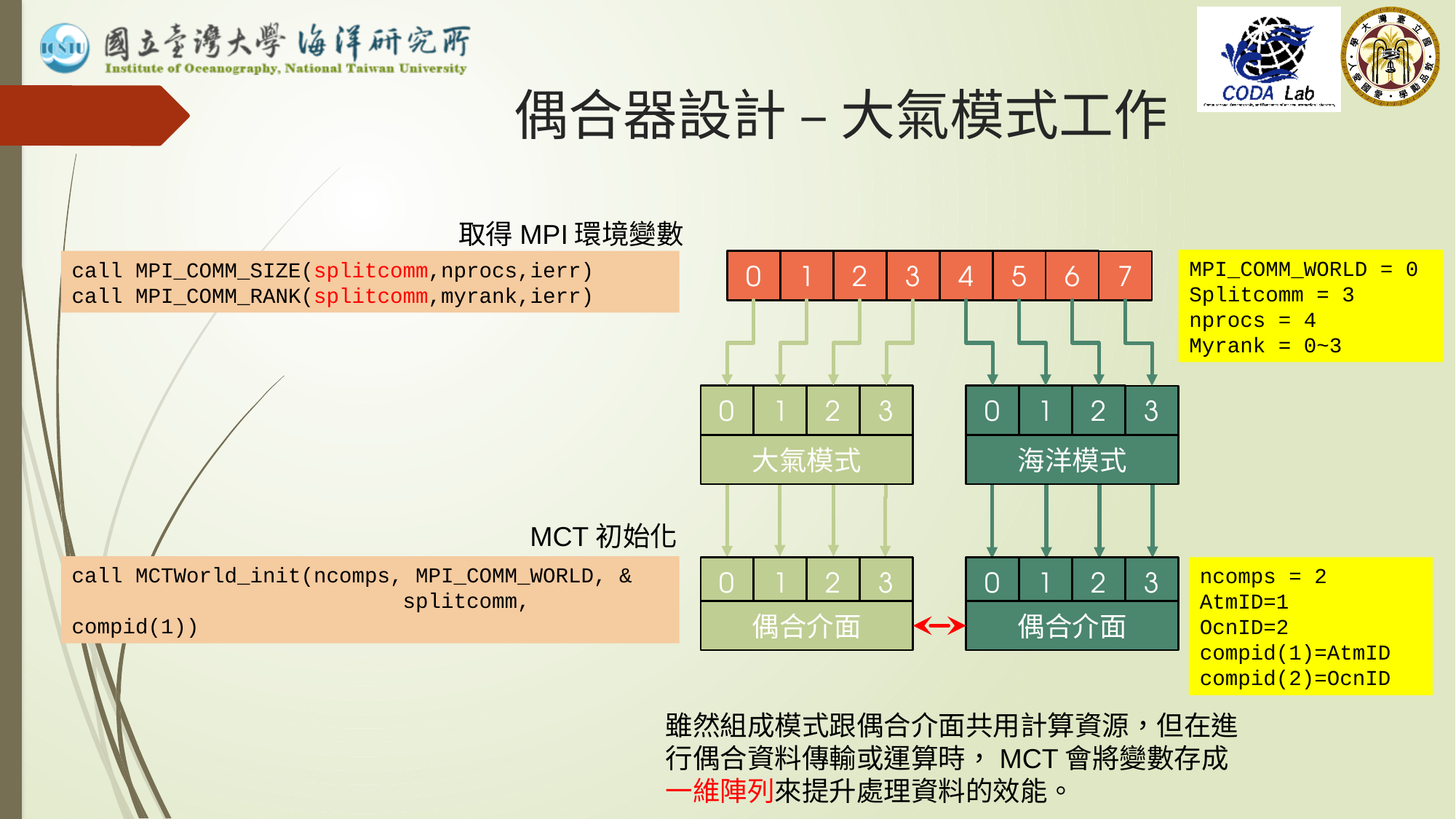

# 偶合器設計 – 大氣模式工作
取得MPI環境變數
MPI_COMM_WORLD = 0
Splitcomm = 3
nprocs = 4
Myrank = 0~3
call MPI_COMM_SIZE(splitcomm,nprocs,ierr)
call MPI_COMM_RANK(splitcomm,myrank,ierr)
0
1
2
3
4
5
6
7
0
1
2
3
0
1
2
3
大氣模式
海洋模式
call MCTWorld_init(ncomps, MPI_COMM_WORLD, &
                          splitcomm, compid(1))
ncomps = 2
AtmID=1
OcnID=2
compid(1)=AtmID
compid(2)=OcnID
0
1
2
3
0
1
2
3
偶合介面
偶合介面
MCT初始化
雖然組成模式跟偶合介面共用計算資源，但在進行偶合資料傳輸或運算時，MCT會將變數存成一維陣列來提升處理資料的效能。